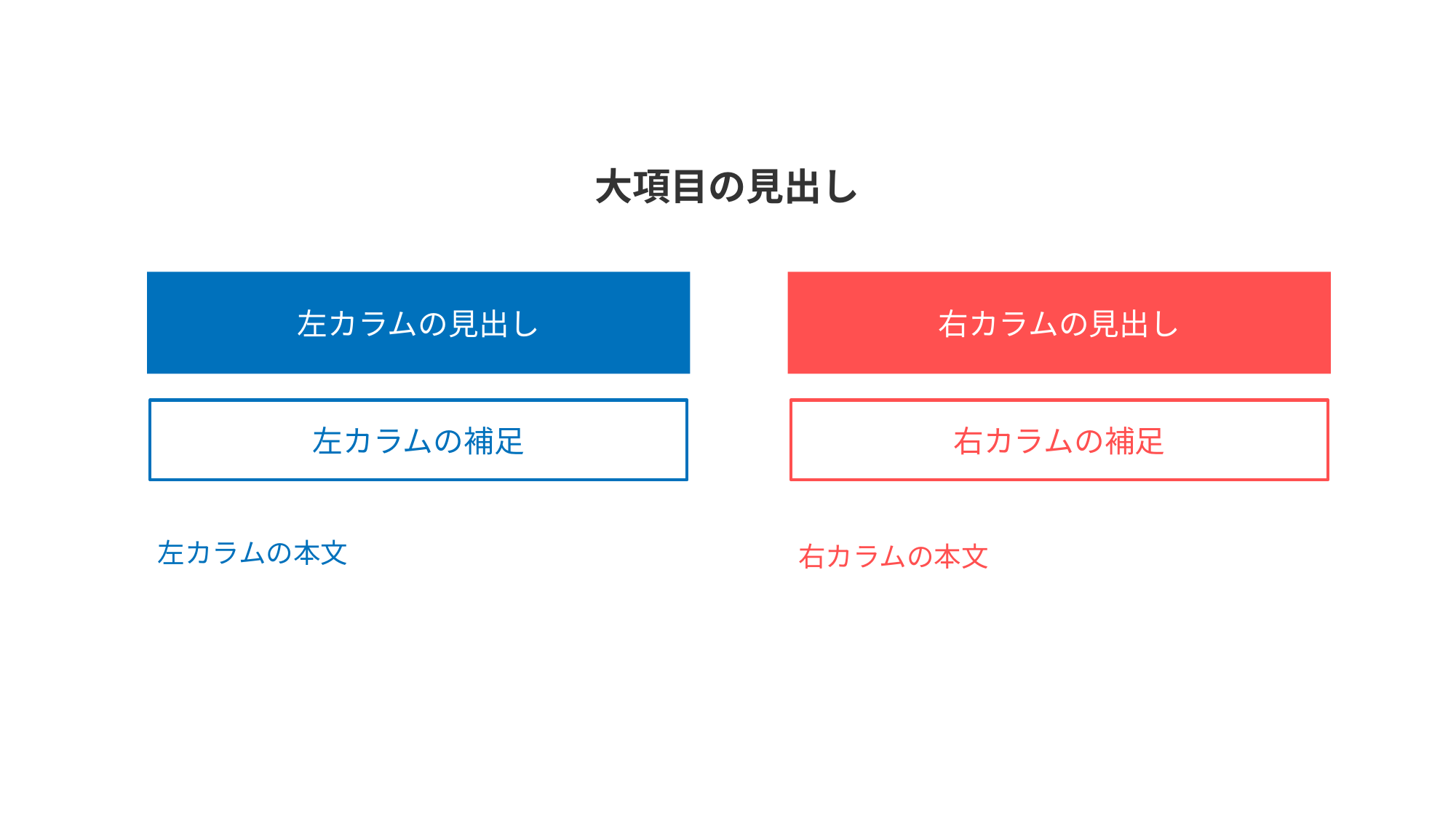

大項目の見出し
左カラムの見出し
右カラムの見出し
左カラムの補足
右カラムの補足
左カラムの本文
右カラムの本文